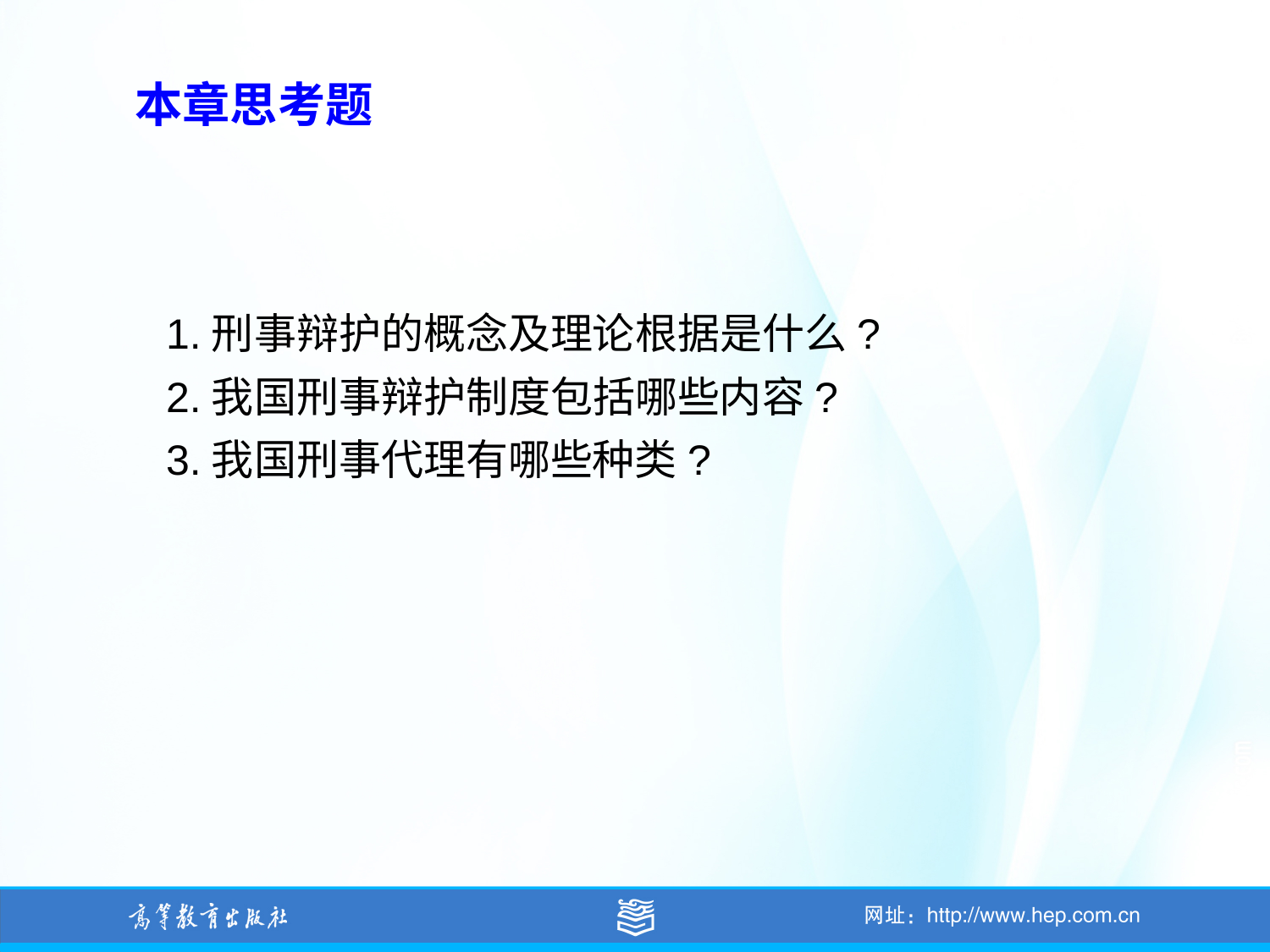

本章思考题
1.刑事辩护的概念及理论根据是什么?
2.我国刑事辩护制度包括哪些内容?
3.我国刑事代理有哪些种类?